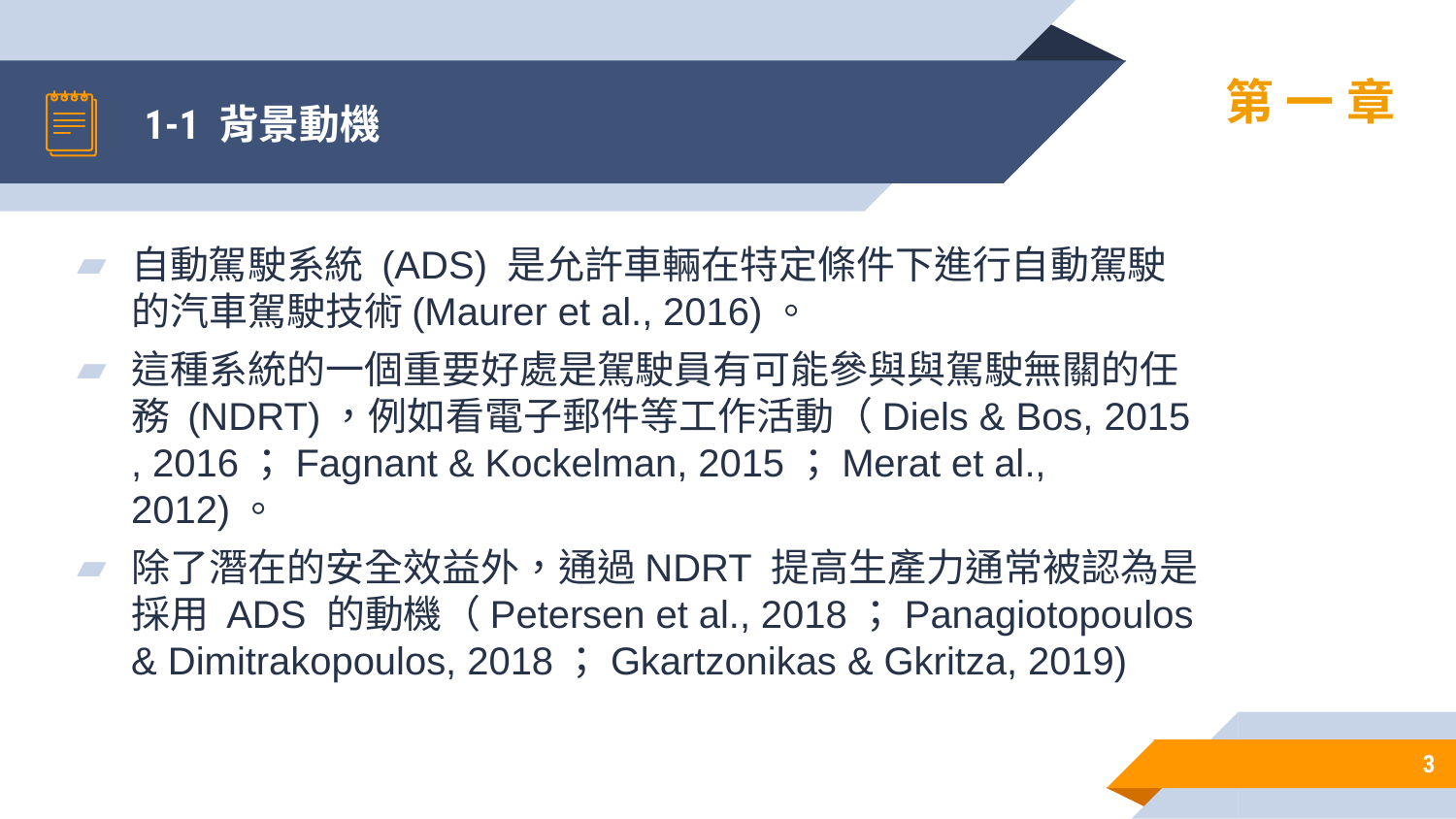

# 1-1 背景動機
第一章

⾃動駕駛系統 (ADS) 是允許車輛在特定條件下進行⾃動駕駛的汽車駕駛技術(Maurer et al., 2016)。
這種系統的⼀個重要好處是駕駛員有可能參與與駕駛無關的任務 (NDRT)，例如看電⼦郵件等⼯作活動（Diels & Bos, 2015 , 2016；Fagnant & Kockelman, 2015；Merat et al., 2012)。
除了潛在的安全效益外，通過NDRT 提⾼⽣產力通常被認為是採⽤ ADS 的動機（Petersen et al., 2018；Panagiotopoulos & Dimitrakopoulos, 2018；Gkartzonikas & Gkritza, 2019)
3